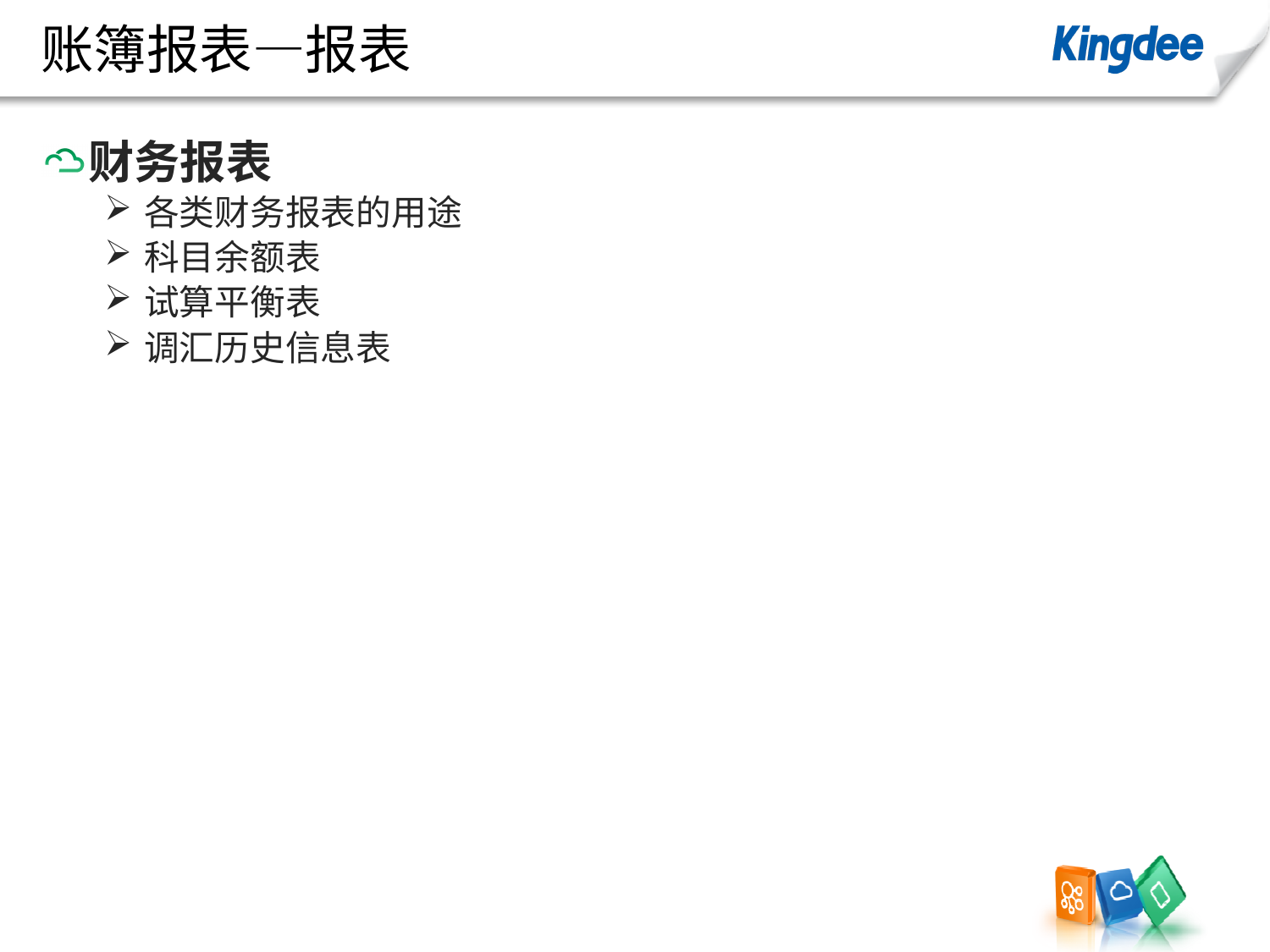

# 账簿报表—报表
财务报表
各类财务报表的用途
科目余额表
试算平衡表
调汇历史信息表